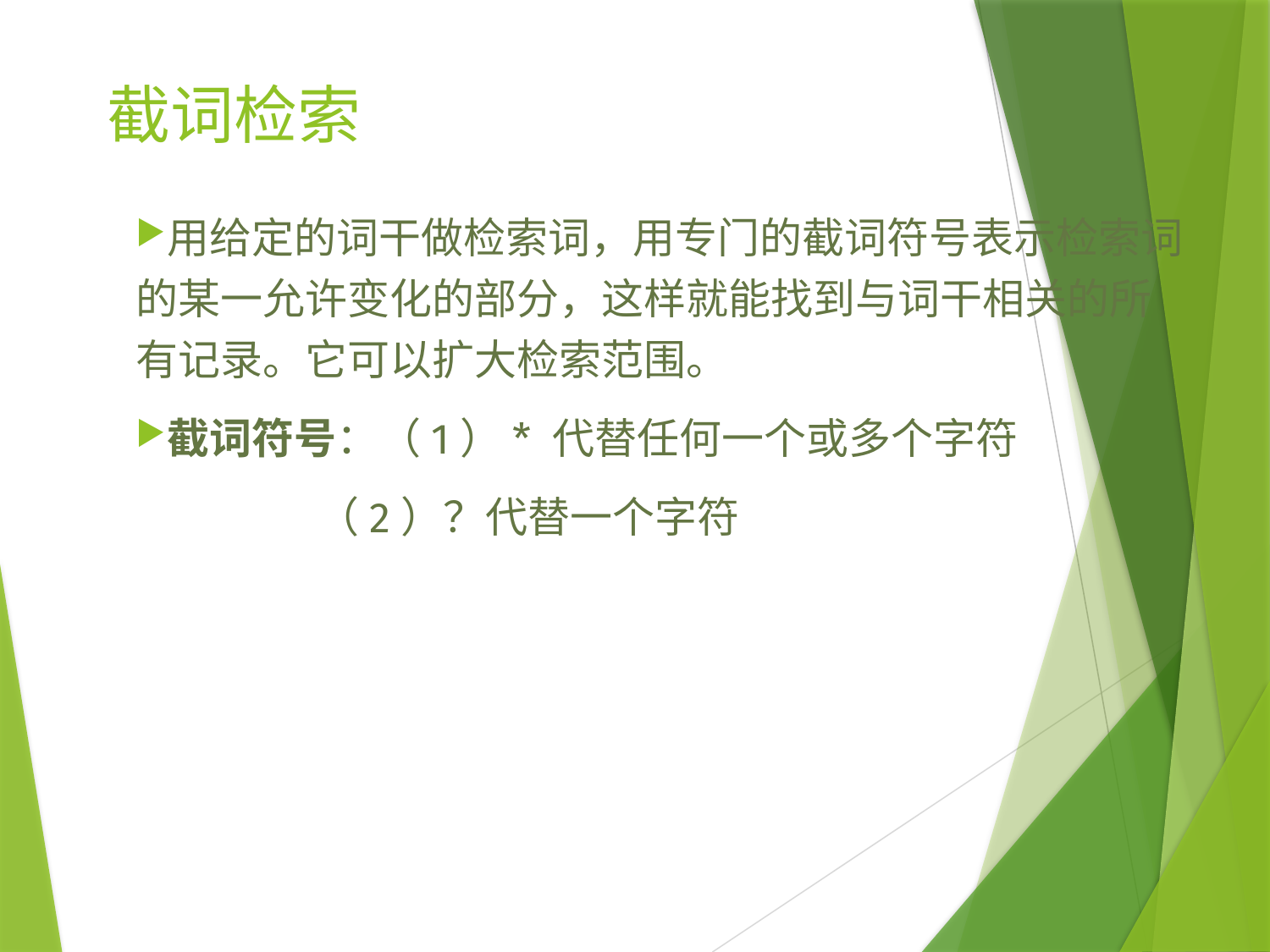

# 截词检索
用给定的词干做检索词，用专门的截词符号表示检索词的某一允许变化的部分，这样就能找到与词干相关的所有记录。它可以扩大检索范围。
截词符号：（1）* 代替任何一个或多个字符
                       （2）？代替一个字符